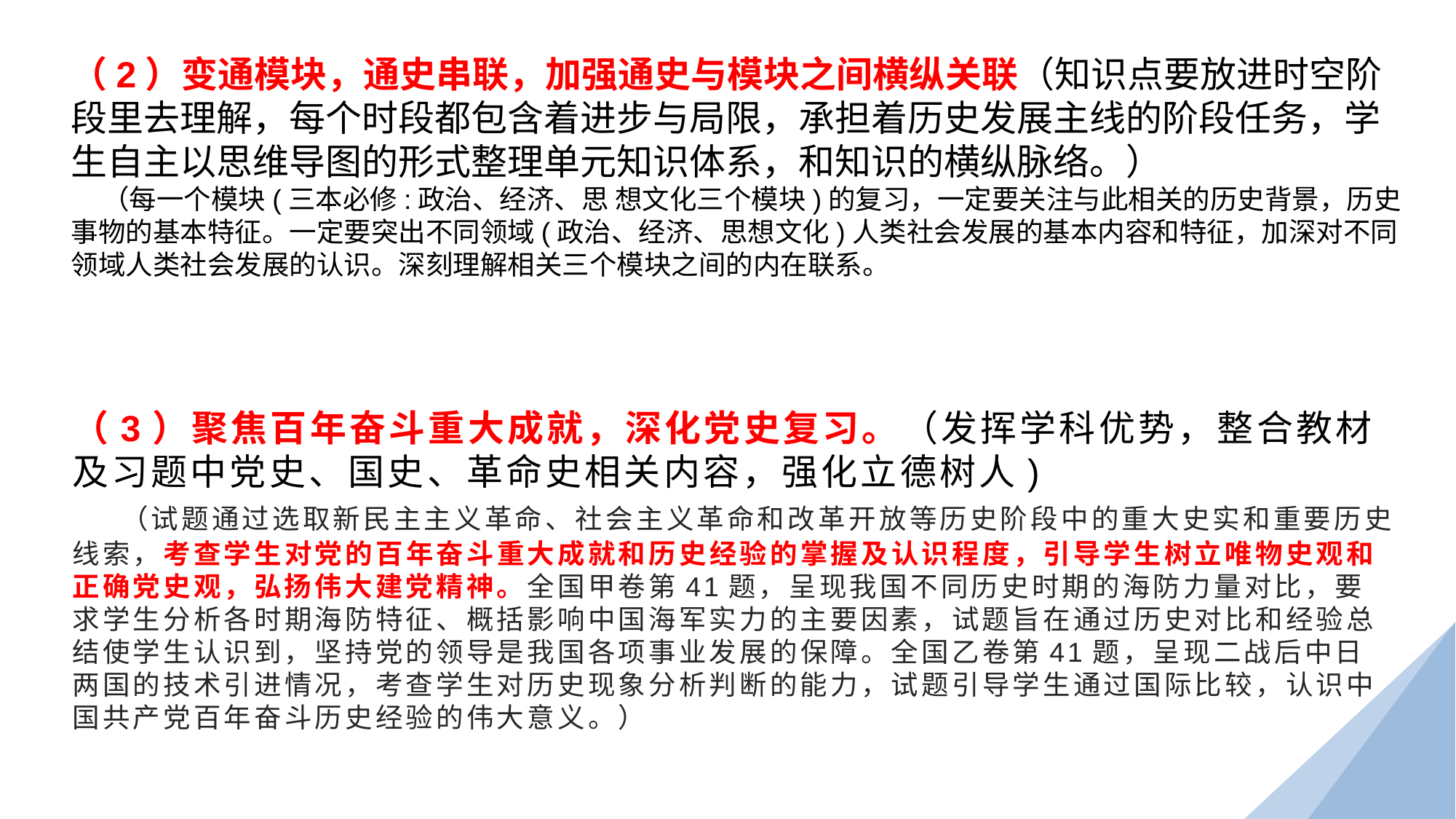

（2）变通模块，通史串联，加强通史与模块之间横纵关联（知识点要放进时空阶段里去理解，每个时段都包含着进步与局限，承担着历史发展主线的阶段任务，学生自主以思维导图的形式整理单元知识体系，和知识的横纵脉络。）
    （每一个模块(三本必修:政治、经济、思 想文化三个模块)的复习，一定要关注与此相关的历史背景，历史事物的基本特征。一定要突出不同领域(政治、经济、思想文化)人类社会发展的基本内容和特征，加深对不同领域人类社会发展的认识。深刻理解相关三个模块之间的内在联系。

# （3）聚焦百年奋斗重大成就，深化党史复习。（发挥学科优势，整合教材及习题中党史、国史、革命史相关内容，强化立德树人) （试题通过选取新民主主义革命、社会主义革命和改革开放等历史阶段中的重大史实和重要历史线索，考查学生对党的百年奋斗重大成就和历史经验的掌握及认识程度，引导学生树立唯物史观和正确党史观，弘扬伟大建党精神。全国甲卷第41题，呈现我国不同历史时期的海防力量对比，要求学生分析各时期海防特征、概括影响中国海军实力的主要因素，试题旨在通过历史对比和经验总结使学生认识到，坚持党的领导是我国各项事业发展的保障。全国乙卷第41题，呈现二战后中日两国的技术引进情况，考查学生对历史现象分析判断的能力，试题引导学生通过国际比较，认识中国共产党百年奋斗历史经验的伟大意义。）
36